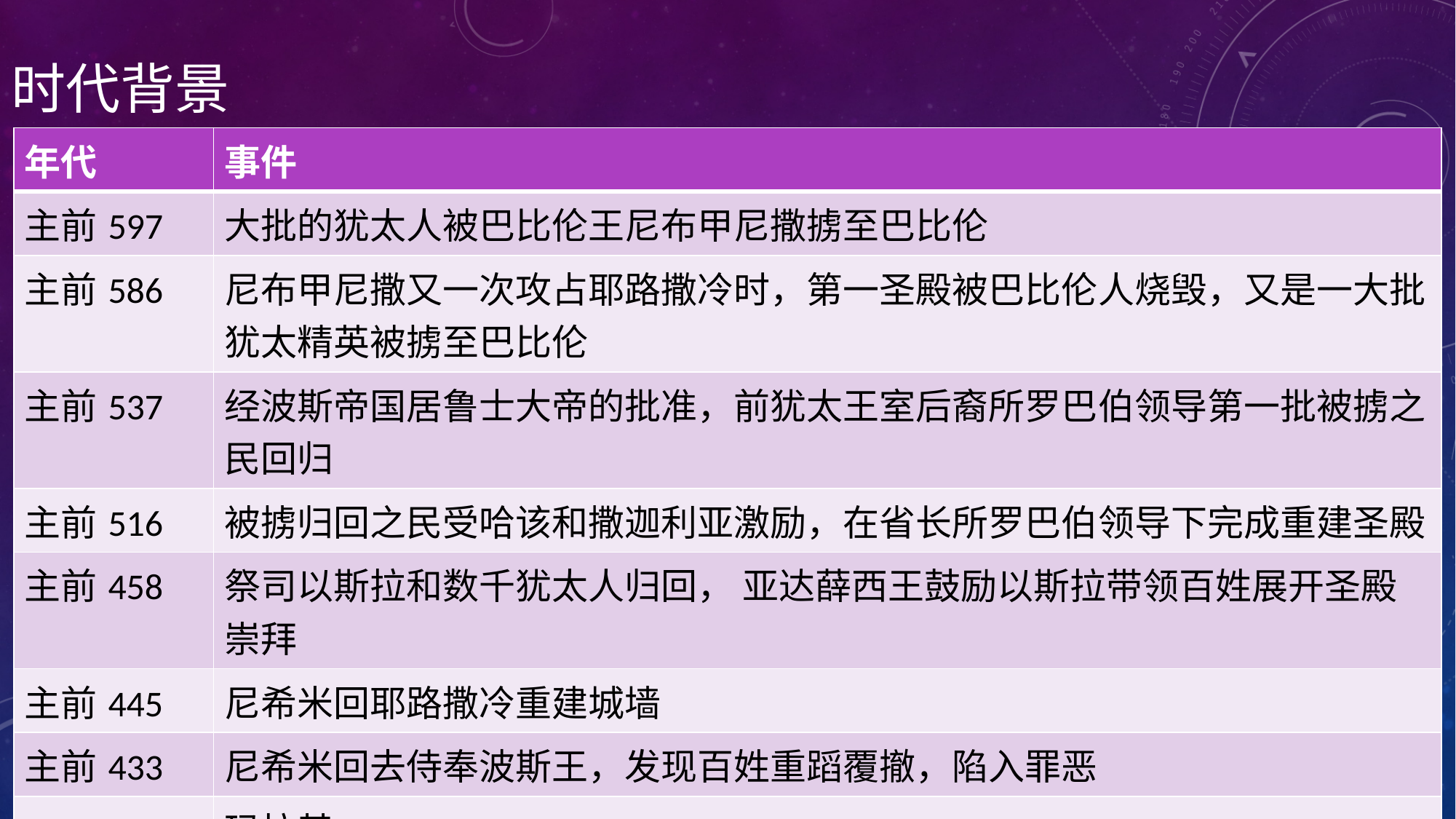

# 时代背景

| 年代 | 事件 |
| --- | --- |
| 主前597 | 大批的犹太人被巴比伦王尼布甲尼撒掳至巴比伦 |
| 主前586 | 尼布甲尼撒又一次攻占耶路撒冷时，第一圣殿被巴比伦人烧毁，又是一大批犹太精英被掳至巴比伦 |
| 主前537 | 经波斯帝国居鲁士大帝的批准，前犹太王室后裔所罗巴伯领导第一批被掳之民回归 |
| 主前516 | 被掳归回之民受哈该和撒迦利亚激励，在省长所罗巴伯领导下完成重建圣殿 |
| 主前458 | 祭司以斯拉和数千犹太人归回， 亚达薛西王鼓励以斯拉带领百姓展开圣殿崇拜 |
| 主前445 | 尼希米回耶路撒冷重建城墙 |
| 主前433 | 尼希米回去侍奉波斯王，发现百姓重蹈覆撤，陷入罪恶 |
| 。。。。。 | 玛拉基 |
|  | 400年 静默期---》 施洗约翰预备主的道路 |